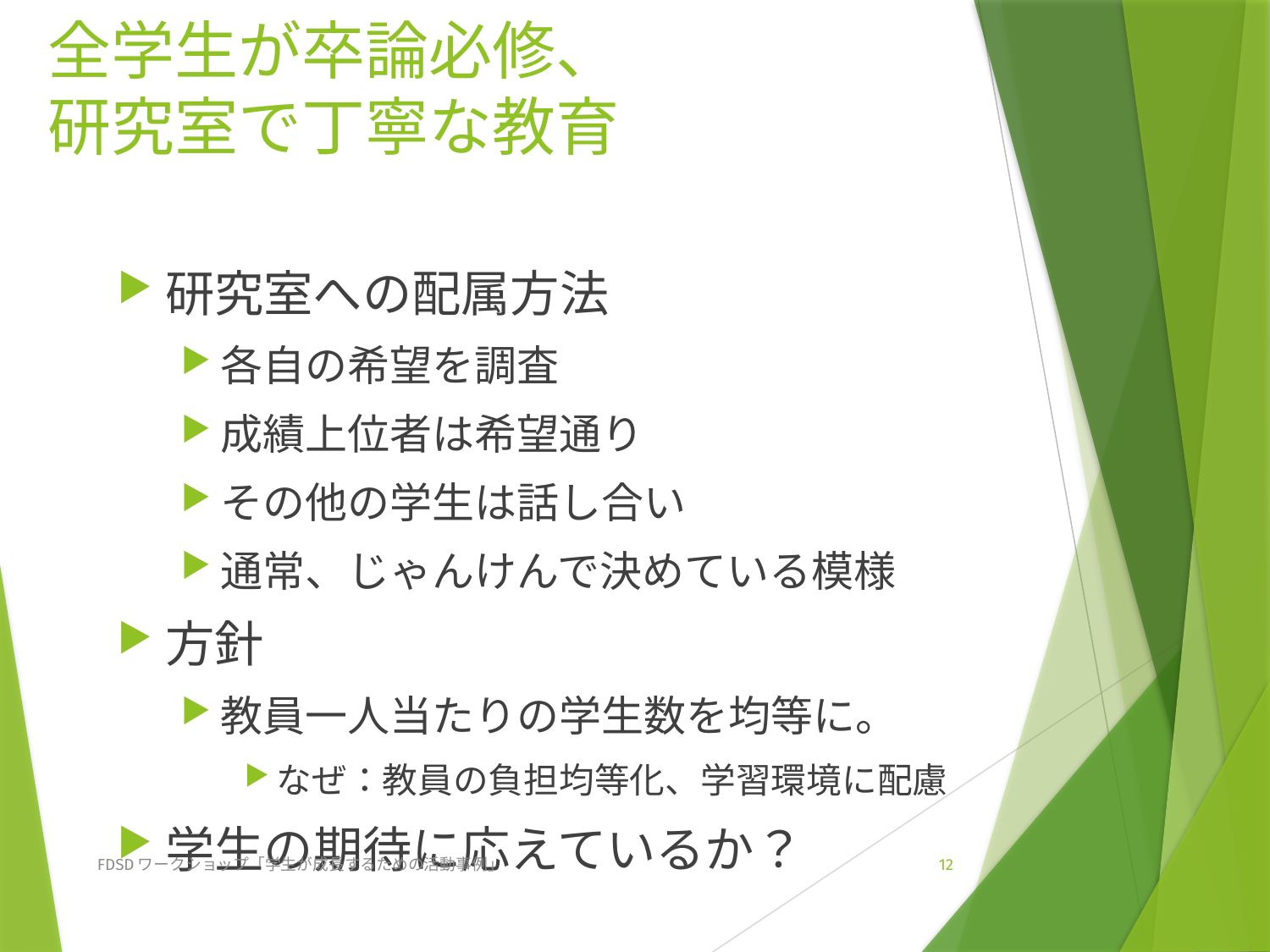

# 全学生が卒論必修、 研究室で丁寧な教育
研究室への配属方法
各自の希望を調査
成績上位者は希望通り
その他の学生は話し合い
通常、じゃんけんで決めている模様
方針
教員一人当たりの学生数を均等に。
なぜ：教員の負担均等化、学習環境に配慮
学生の期待に応えているか？
FDSDワークショップ「学生が成長するための活動事例」
12